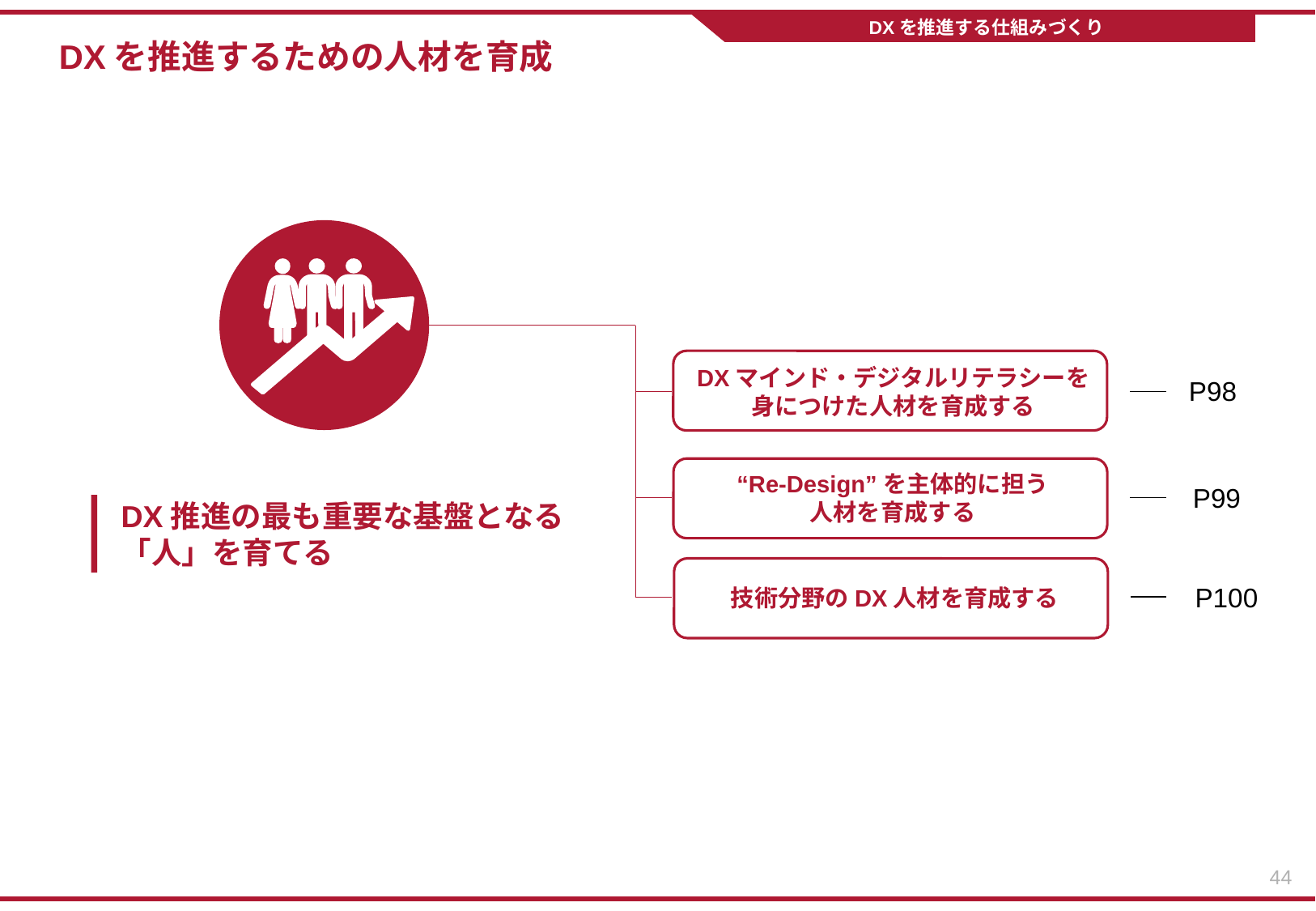

DXを推進する仕組みづくり
DXを推進するための人材を育成

P98

DXマインド・デジタルリテラシーを
身につけた人材を育成​する
P99

“Re-Design”を主体的に担う
人材を育成する

DX推進の最も重要な基盤となる「人」を育てる
P100

技術分野のDX人材を育成する
44